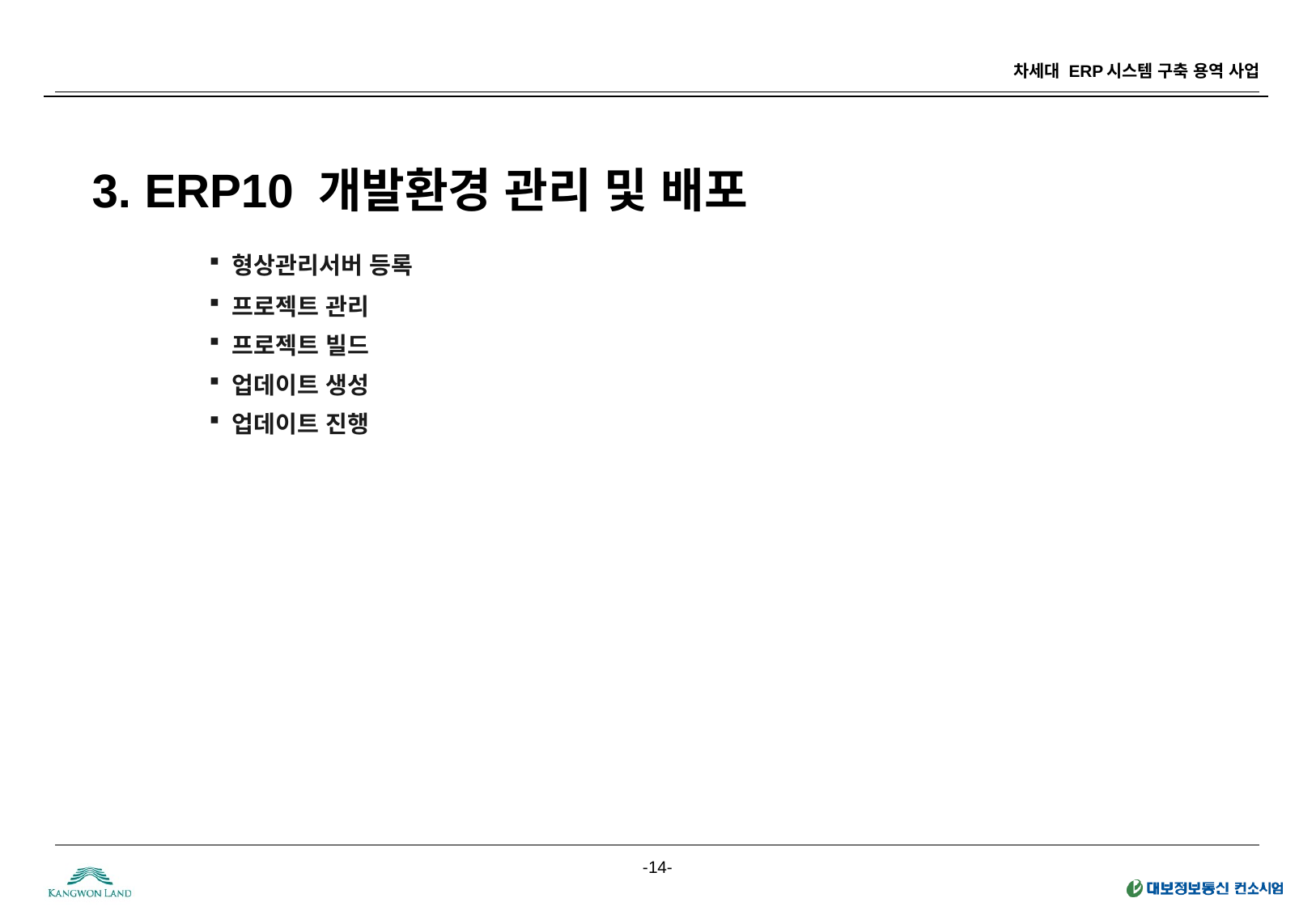

3. ERP10 개발환경 관리 및 배포
형상관리서버 등록
프로젝트 관리
프로젝트 빌드
업데이트 생성
업데이트 진행